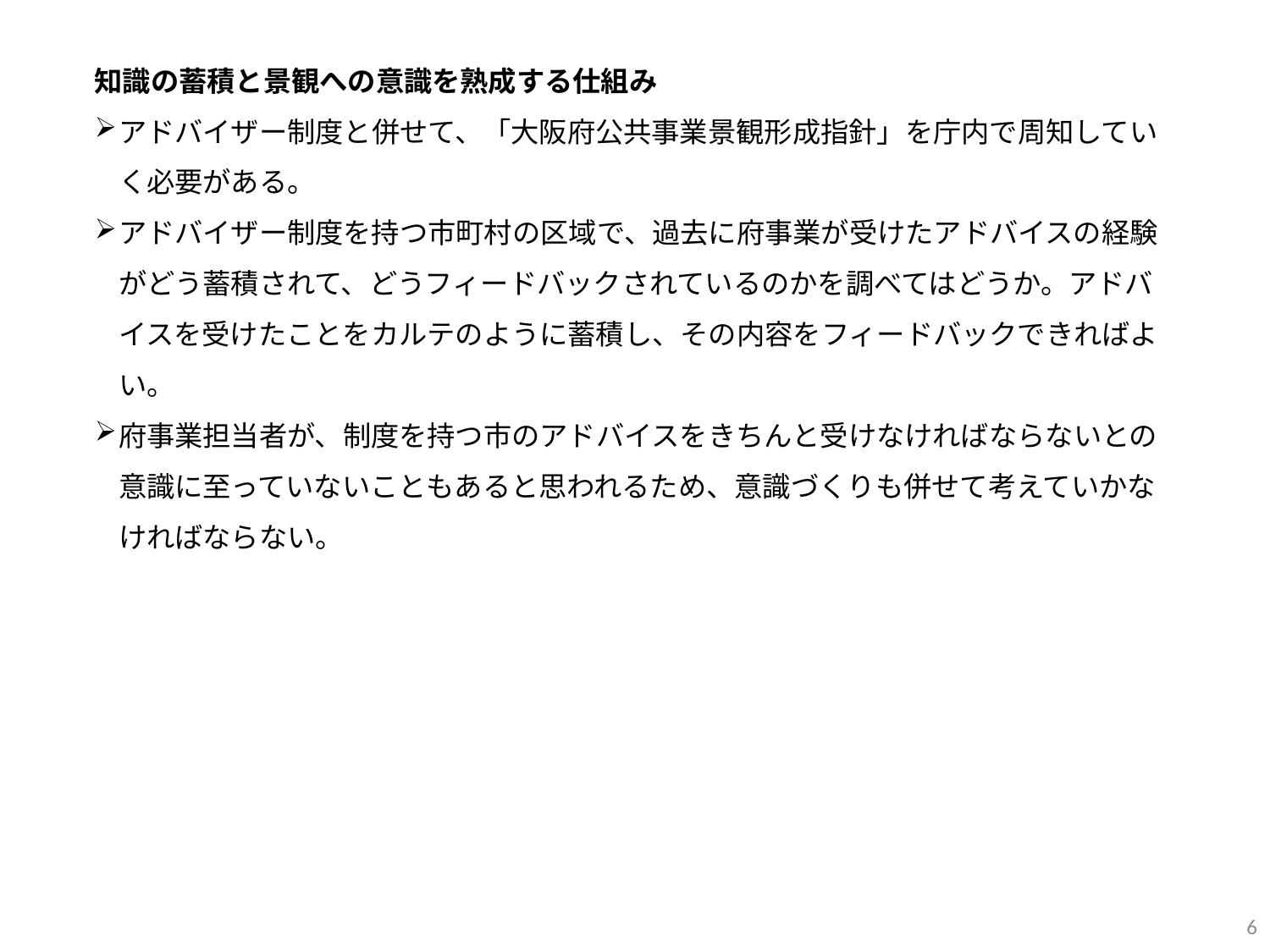

知識の蓄積と景観への意識を熟成する仕組み
アドバイザー制度と併せて、「大阪府公共事業景観形成指針」を庁内で周知していく必要がある。
アドバイザー制度を持つ市町村の区域で、過去に府事業が受けたアドバイスの経験がどう蓄積されて、どうフィードバックされているのかを調べてはどうか。アドバイスを受けたことをカルテのように蓄積し、その内容をフィードバックできればよい。
府事業担当者が、制度を持つ市のアドバイスをきちんと受けなければならないとの意識に至っていないこともあると思われるため、意識づくりも併せて考えていかなければならない。
6